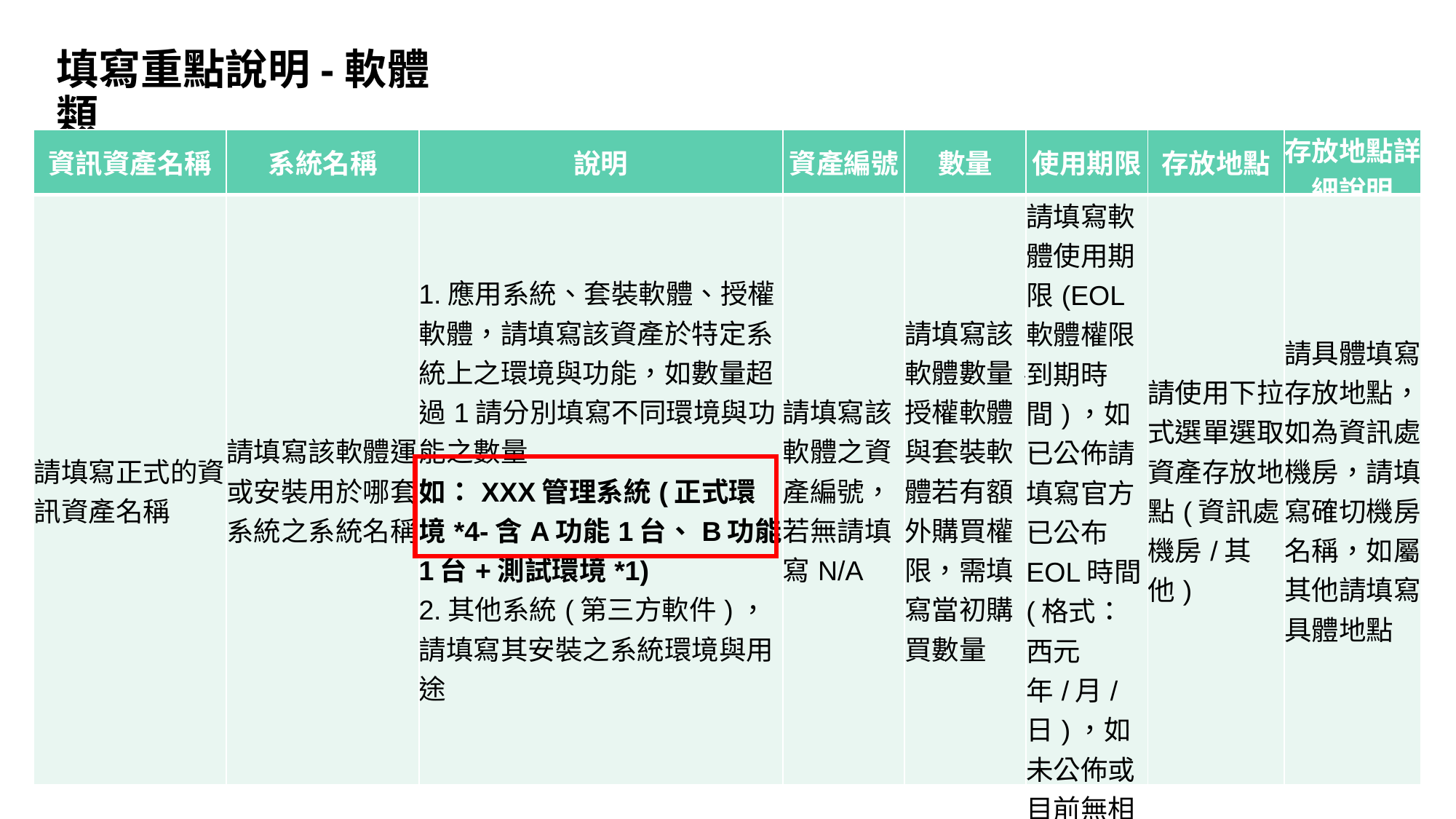

# 填寫重點說明-軟體類
| 資訊資產名稱 | 系統名稱 | 說明 | 資產編號 | 數量 | 使用期限 | 存放地點 | 存放地點詳細說明 |
| --- | --- | --- | --- | --- | --- | --- | --- |
| 請填寫正式的資訊資產名稱 | 請填寫該軟體運或安裝用於哪套系統之系統名稱 | 1.應用系統、套裝軟體、授權軟體，請填寫該資產於特定系統上之環境與功能，如數量超過1請分別填寫不同環境與功能之數量 如：XXX管理系統(正式環境\*4-含A功能1台、B功能1台+測試環境\*1) 2.其他系統(第三方軟件)，請填寫其安裝之系統環境與用途 | 請填寫該軟體之資產編號，若無請填寫N/A | 請填寫該軟體數量，授權軟體與套裝軟體若有額外購買權限，需填寫當初購買數量 | 請填寫軟體使用期限(EOL 軟體權限到期時間)，如已公佈請填寫官方已公布EOL時間(格式：西元年/月/日)，如未公佈或目前無相關議題請填寫N/A | 請使用下拉式選單選取資產存放地點(資訊處機房/其他) | 請具體填寫存放地點，如為資訊處機房，請填寫確切機房名稱，如屬其他請填寫具體地點 |